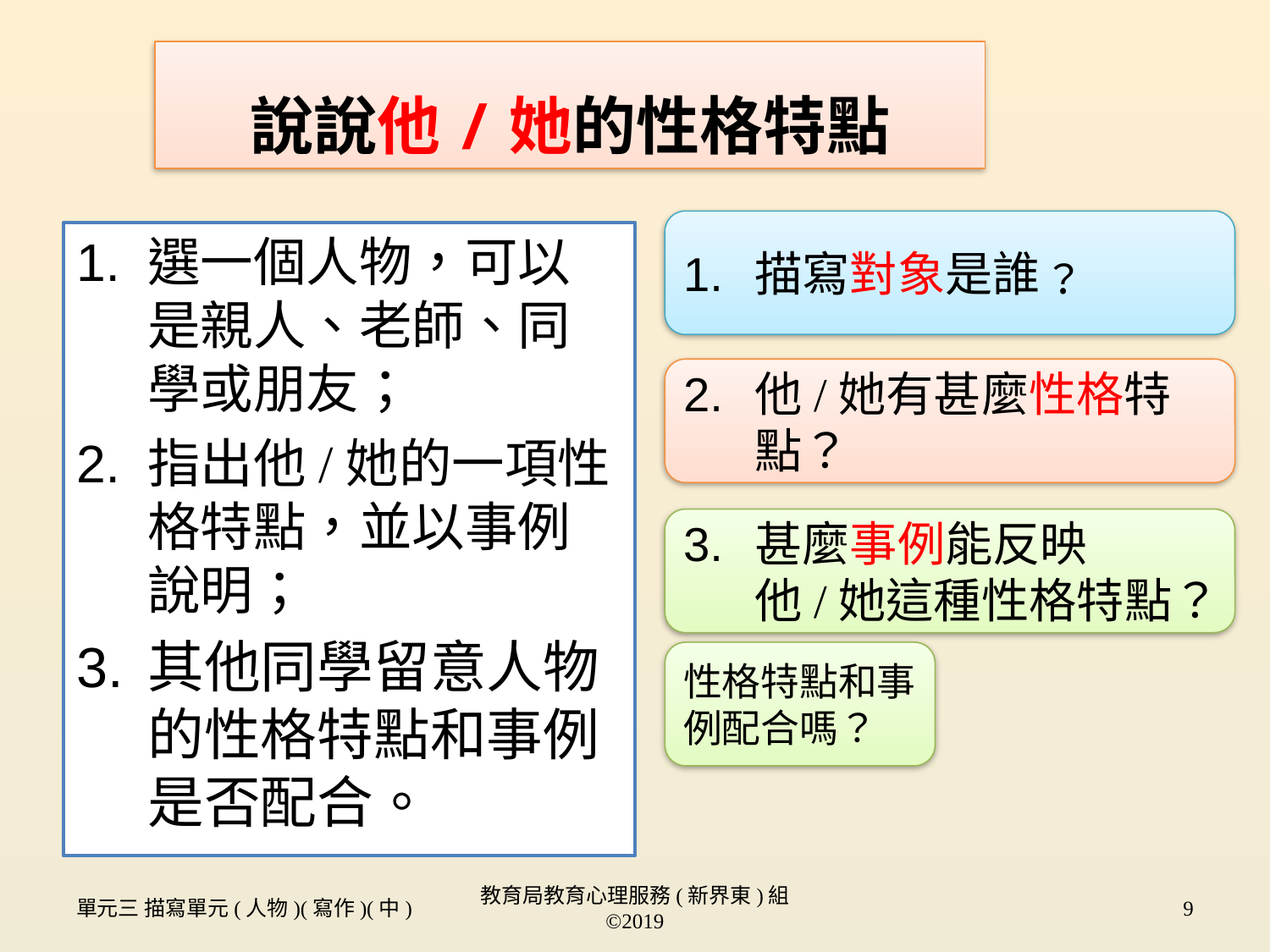

說說他/她的性格特點
描寫對象是誰﹖
選一個人物，可以是親人、老師、同學或朋友；
指出他/她的一項性格特點，並以事例說明；
其他同學留意人物的性格特點和事例是否配合。

他/她有甚麼性格特點？
甚麼事例能反映他/她這種性格特點？
性格特點和事例配合嗎？
單元三 描寫單元(人物)(寫作)(中)
教育局教育心理服務(新界東)組 ©2019
9